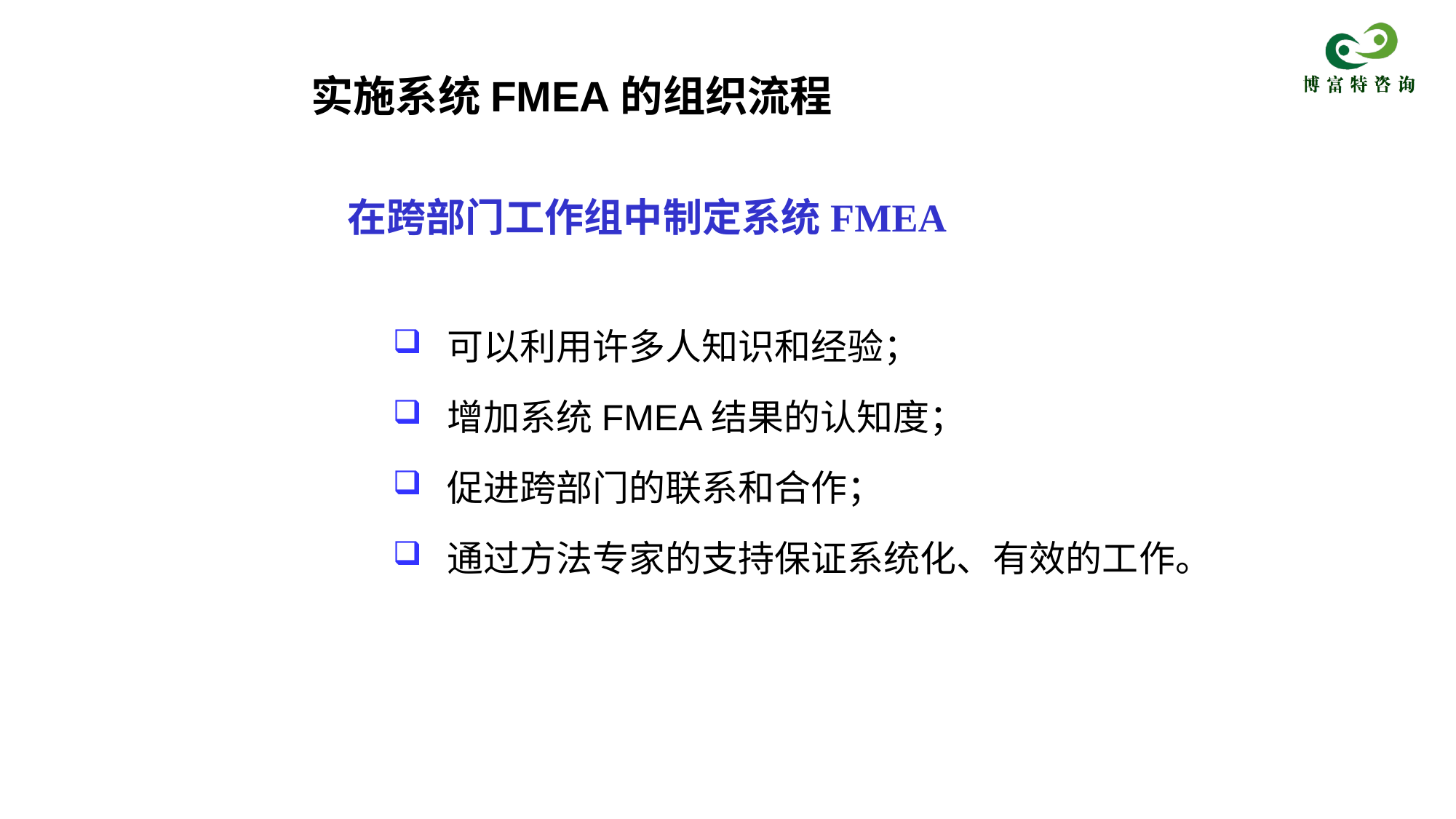

实施系统FMEA的组织流程
在跨部门工作组中制定系统FMEA
可以利用许多人知识和经验；
增加系统FMEA结果的认知度；
促进跨部门的联系和合作；
通过方法专家的支持保证系统化、有效的工作。